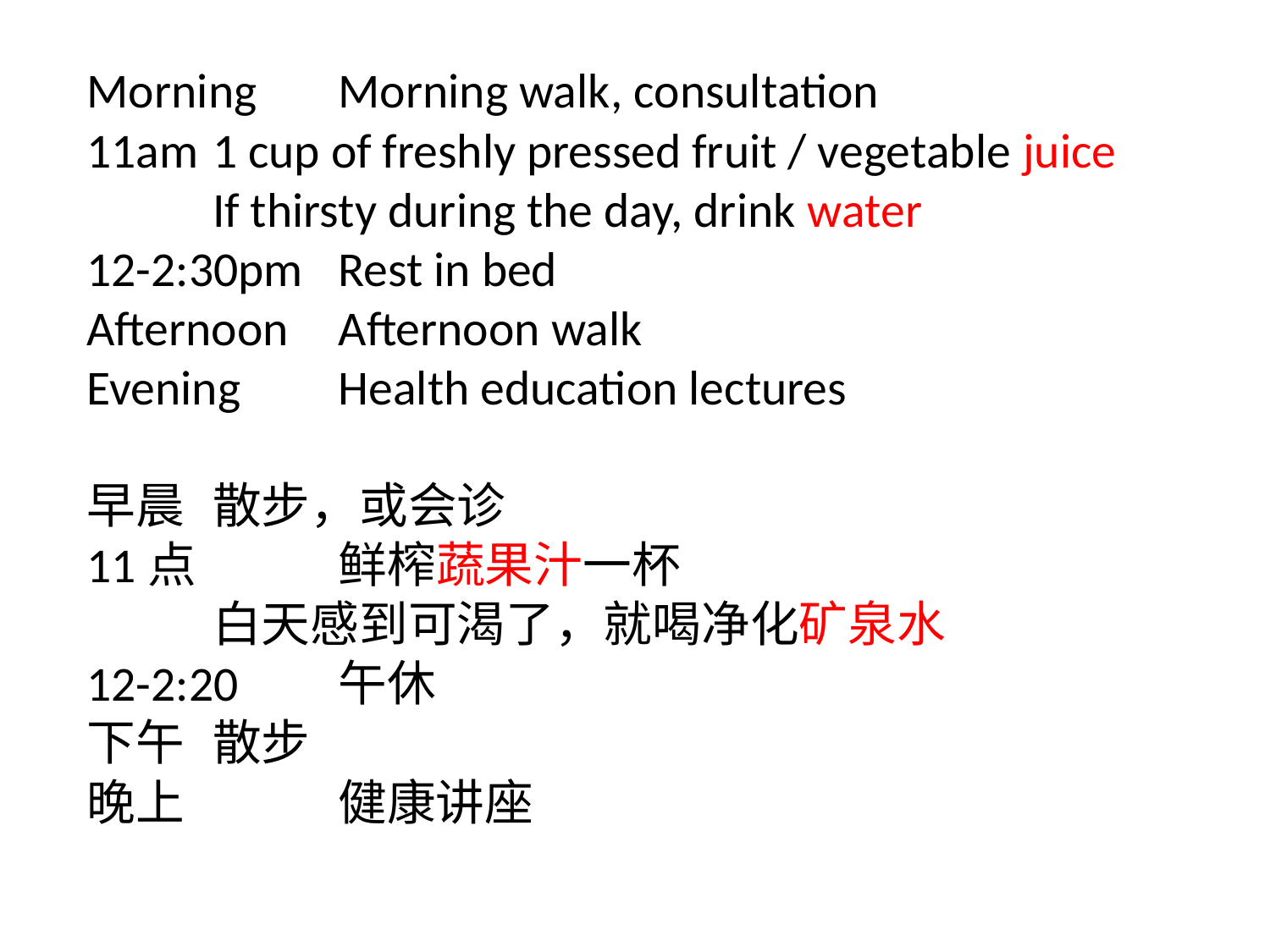

# Morning	Morning walk, consultation 11am		1 cup of freshly pressed fruit / vegetable juice If thirsty during the day, drink water 12-2:30pm 	Rest in bed Afternoon 	Afternoon walk Evening	Health education lectures 早晨		散步，或会诊 11点	 	鲜榨蔬果汁一杯 白天感到可渴了，就喝净化矿泉水 12-2:20	午休 下午		散步 晚上	  	健康讲座